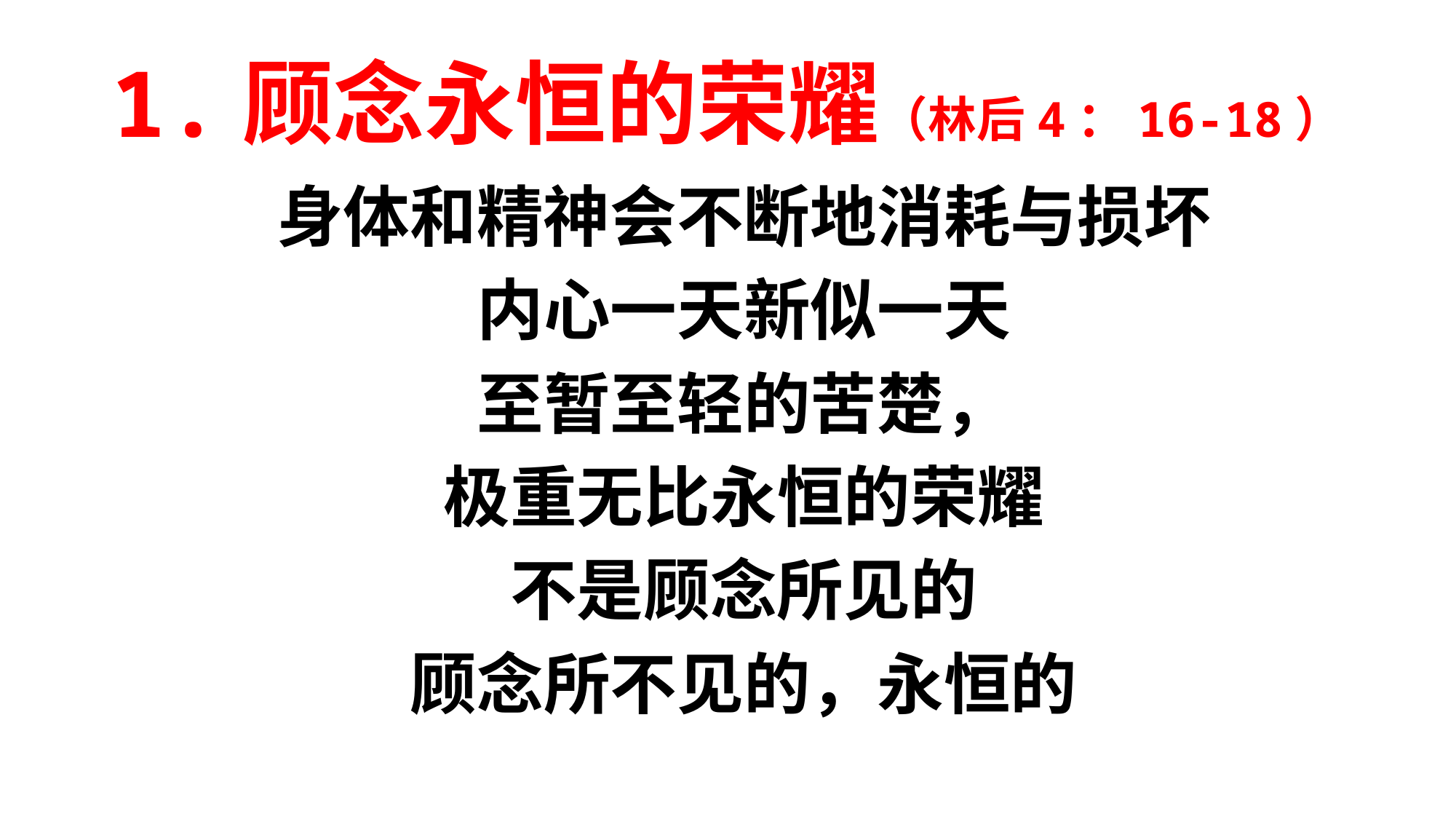

# 1.顾念永恒的荣耀（林后4：16-18）
身体和精神会不断地消耗与损坏
内心一天新似一天
至暂至轻的苦楚，
极重无比永恒的荣耀
不是顾念所见的
顾念所不见的，永恒的